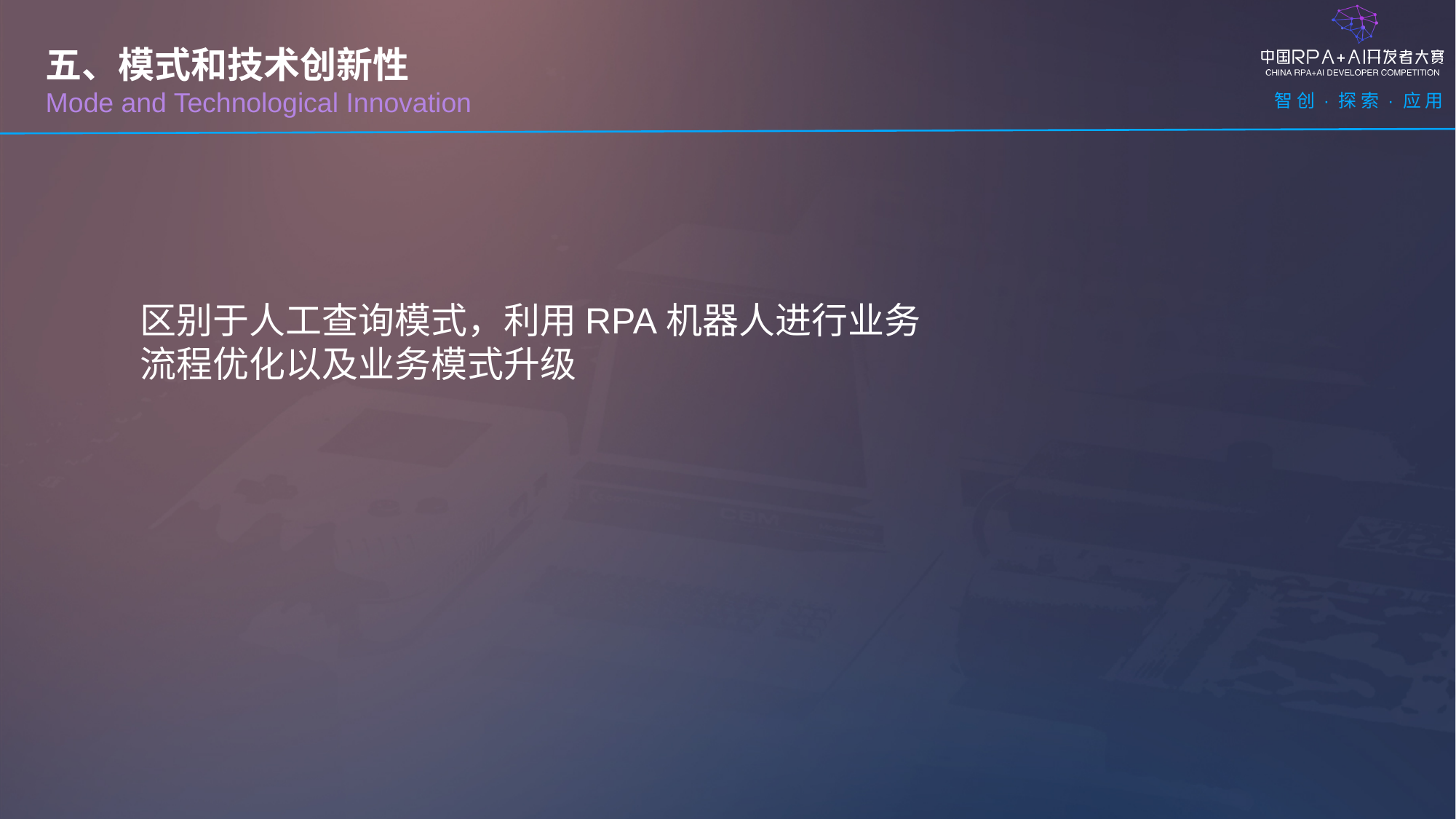

五、模式和技术创新性
Mode and Technological Innovation
区别于人工查询模式，利用RPA机器人进行业务流程优化以及业务模式升级